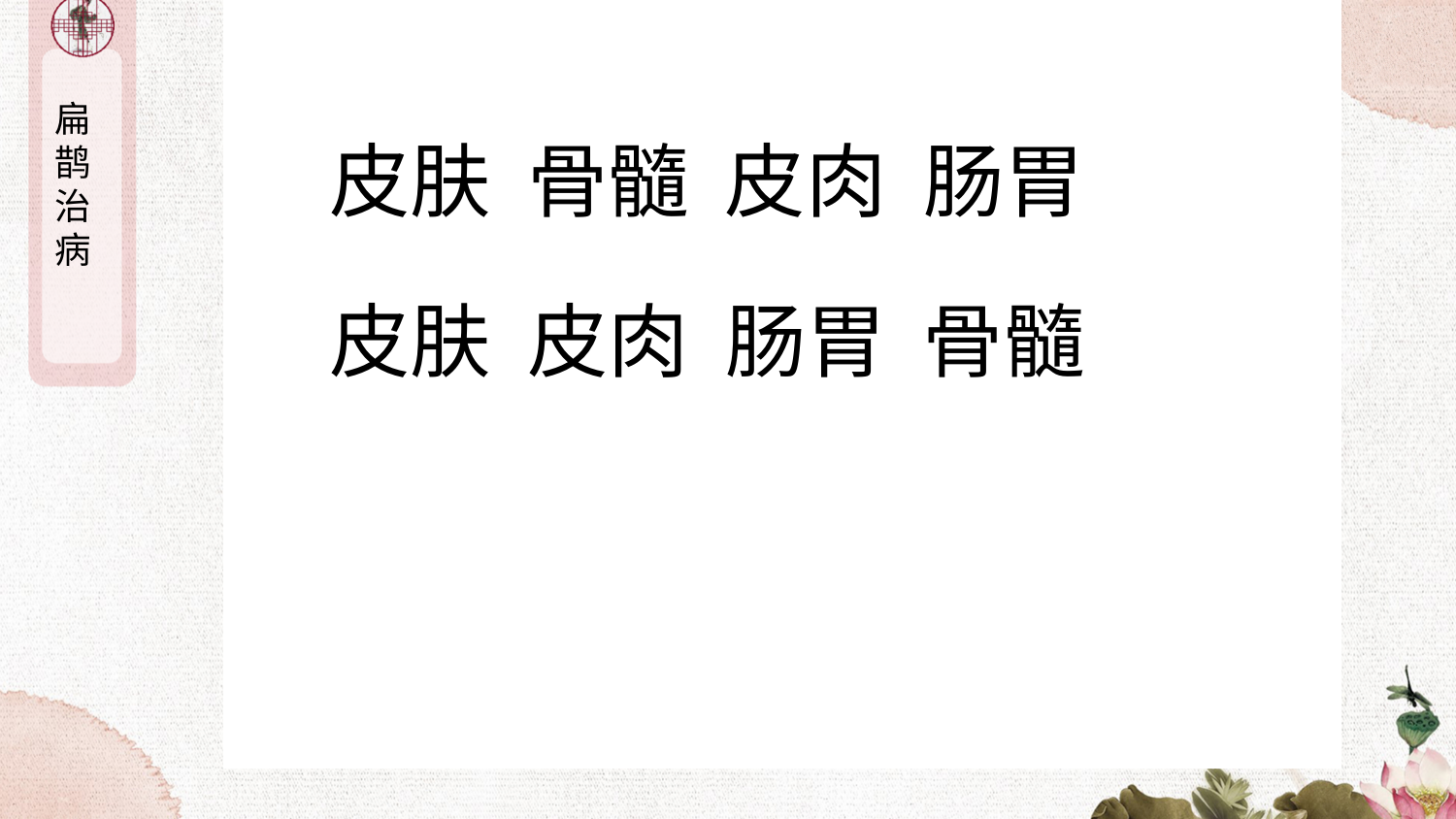

扁
鹊
治
病
皮肤  骨髓  皮肉  肠胃
皮肤  皮肉  肠胃  骨髓